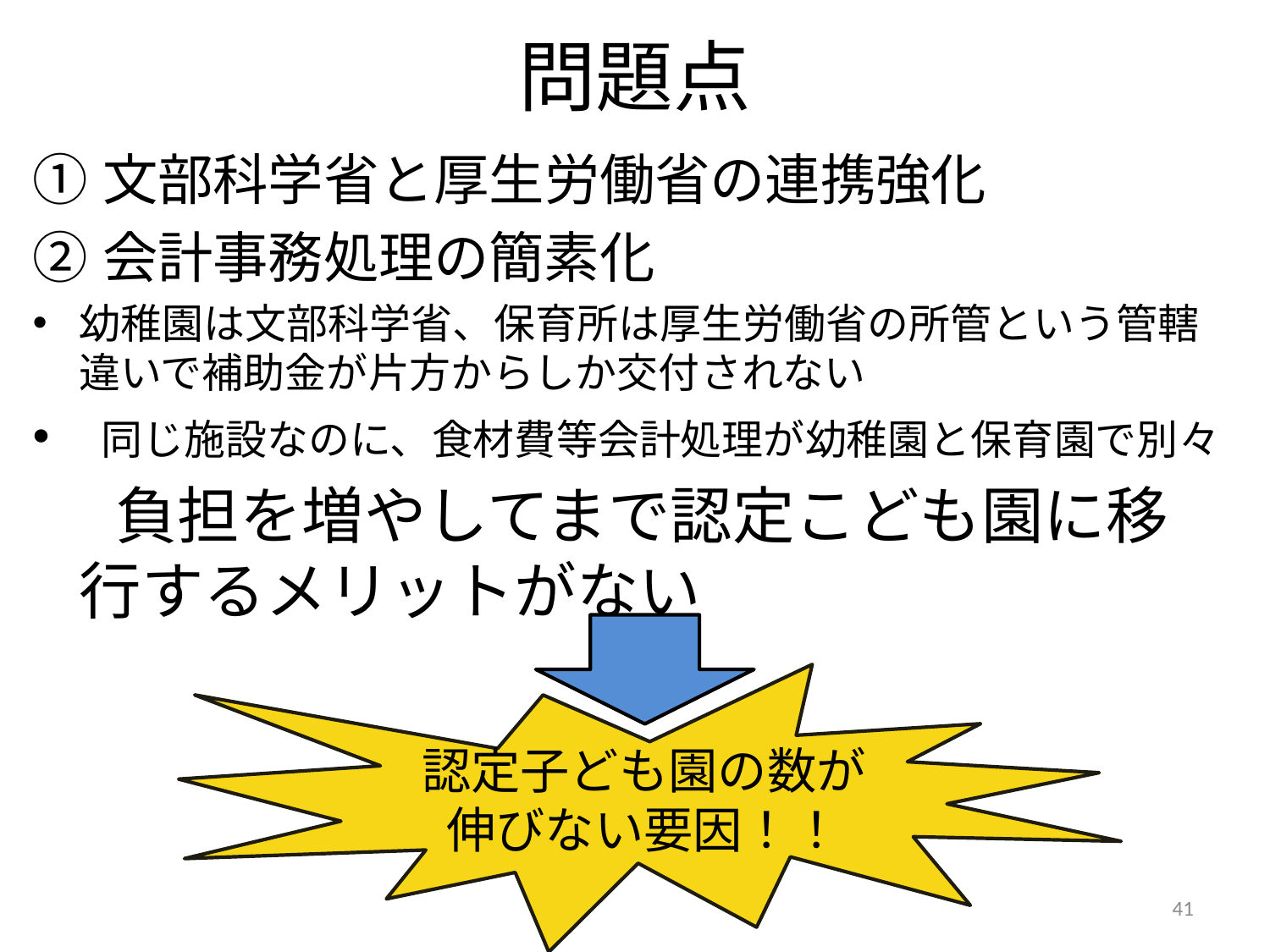

# 問題点
文部科学省と厚生労働省の連携強化
会計事務処理の簡素化
幼稚園は文部科学省、保育所は厚生労働省の所管という管轄違いで補助金が片方からしか交付されない
 同じ施設なのに、食材費等会計処理が幼稚園と保育園で別々
　　負担を増やしてまで認定こども園に移行するメリットがない

認定子ども園の数が
伸びない要因！！
41